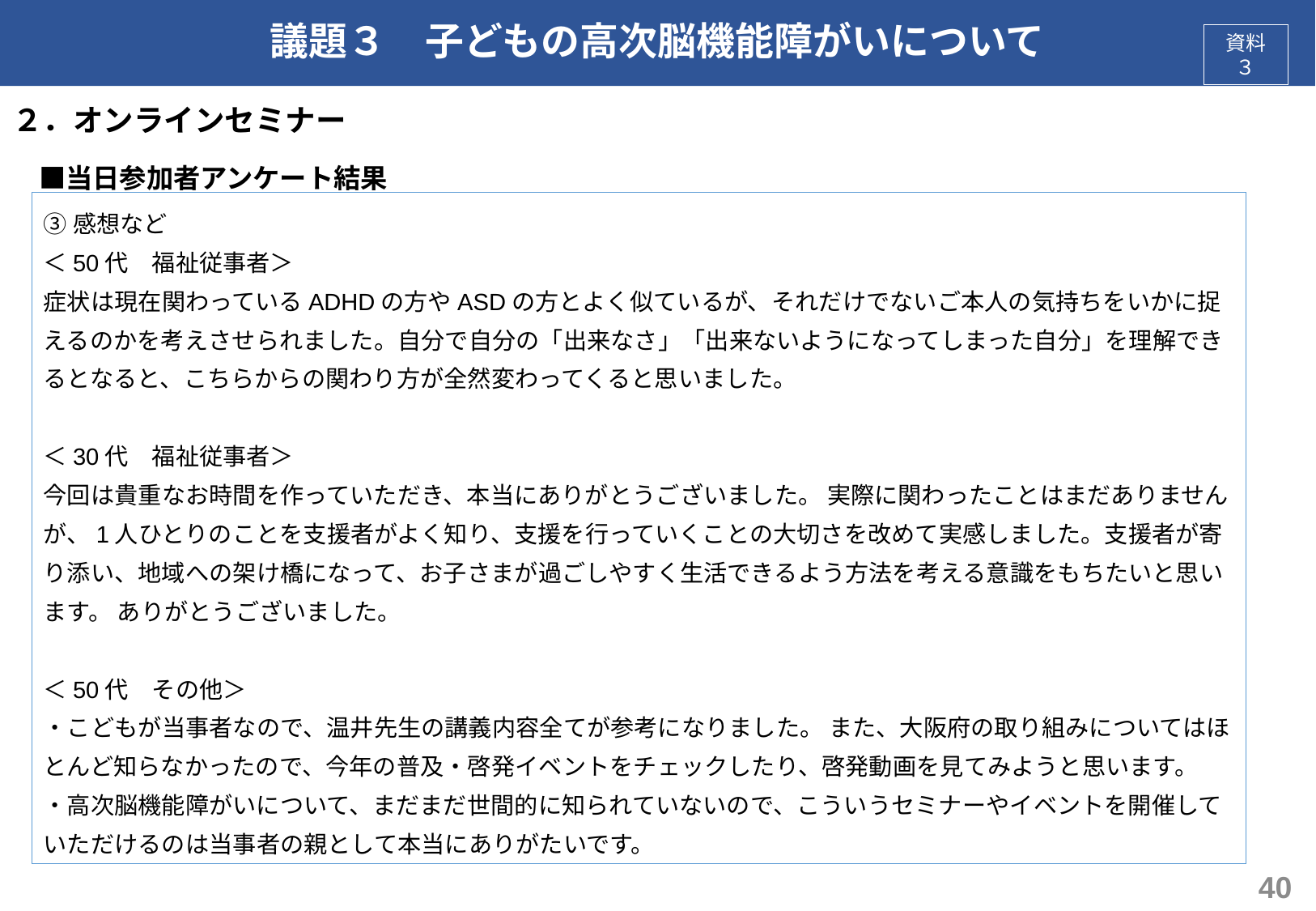

# 議題３　子どもの高次脳機能障がいについて
資料３
２．オンラインセミナー
　■当日参加者アンケート結果
③感想など
＜50代　福祉従事者＞
症状は現在関わっているADHDの方やASDの方とよく似ているが、それだけでないご本人の気持ちをいかに捉えるのかを考えさせられました。自分で自分の「出来なさ」「出来ないようになってしまった自分」を理解できるとなると、こちらからの関わり方が全然変わってくると思いました。

＜30代　福祉従事者＞
今回は貴重なお時間を作っていただき、本当にありがとうございました。 実際に関わったことはまだありませんが、1人ひとりのことを支援者がよく知り、支援を行っていくことの大切さを改めて実感しました。支援者が寄り添い、地域への架け橋になって、お子さまが過ごしやすく生活できるよう方法を考える意識をもちたいと思います。 ありがとうございました。

＜50代　その他＞
・こどもが当事者なので、温井先生の講義内容全てが参考になりました。 また、大阪府の取り組みについてはほとんど知らなかったので、今年の普及・啓発イベントをチェックしたり、啓発動画を見てみようと思います。
・高次脳機能障がいについて、まだまだ世間的に知られていないので、こういうセミナーやイベントを開催していただけるのは当事者の親として本当にありがたいです。
40